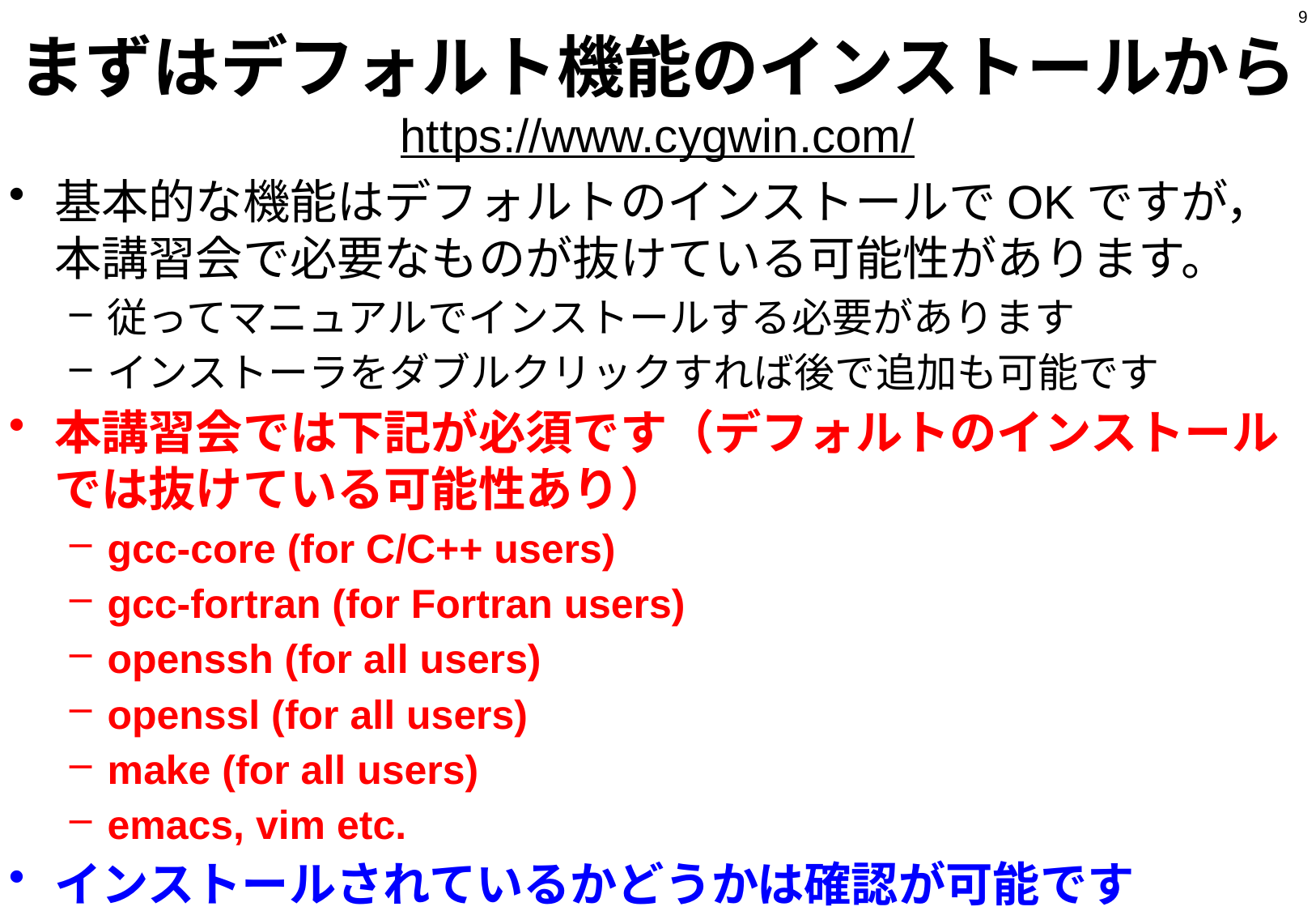

9
# まずはデフォルト機能のインストールから https://www.cygwin.com/
基本的な機能はデフォルトのインストールでOKですが，本講習会で必要なものが抜けている可能性があります。
従ってマニュアルでインストールする必要があります
インストーラをダブルクリックすれば後で追加も可能です
本講習会では下記が必須です（デフォルトのインストールでは抜けている可能性あり）
gcc-core (for C/C++ users)
gcc-fortran (for Fortran users)
openssh (for all users)
openssl (for all users)
make (for all users)
emacs, vim etc.
インストールされているかどうかは確認が可能です